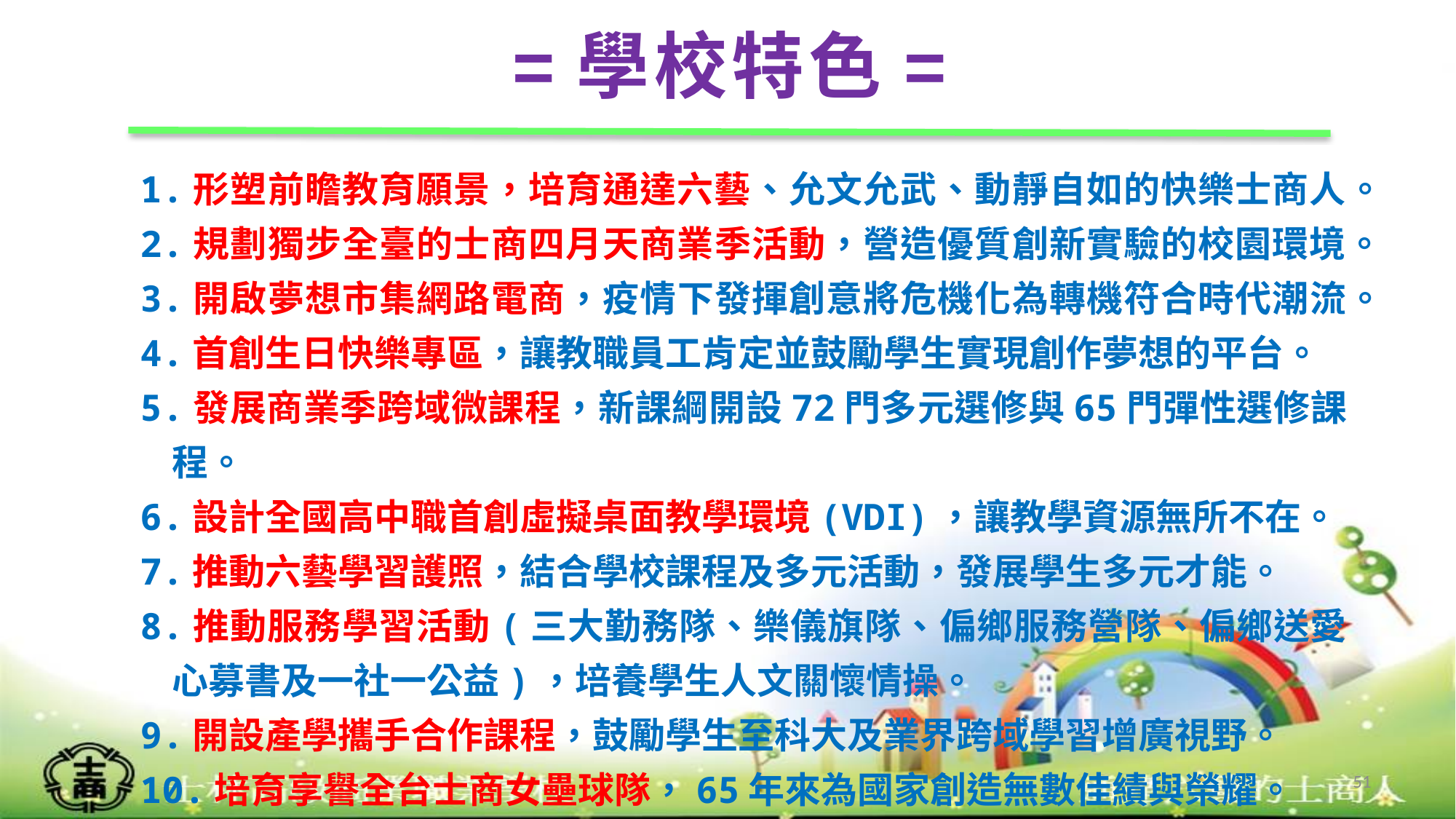

=學校特色=
1.形塑前瞻教育願景，培育通達六藝、允文允武、動靜自如的快樂士商人。
2.規劃獨步全臺的士商四月天商業季活動，營造優質創新實驗的校園環境。
3.開啟夢想市集網路電商，疫情下發揮創意將危機化為轉機符合時代潮流。
4.首創生日快樂專區，讓教職員工肯定並鼓勵學生實現創作夢想的平台。
5.發展商業季跨域微課程，新課綱開設72門多元選修與65門彈性選修課程。
6.設計全國高中職首創虛擬桌面教學環境(VDI)，讓教學資源無所不在。
7.推動六藝學習護照，結合學校課程及多元活動，發展學生多元才能。
8.推動服務學習活動(三大勤務隊、樂儀旗隊、偏鄉服務營隊、偏鄉送愛心募書及一社一公益)，培養學生人文關懷情操。
9.開設產學攜手合作課程，鼓勵學生至科大及業界跨域學習增廣視野。
10.培育享譽全台士商女壘球隊，65年來為國家創造無數佳績與榮耀。
51